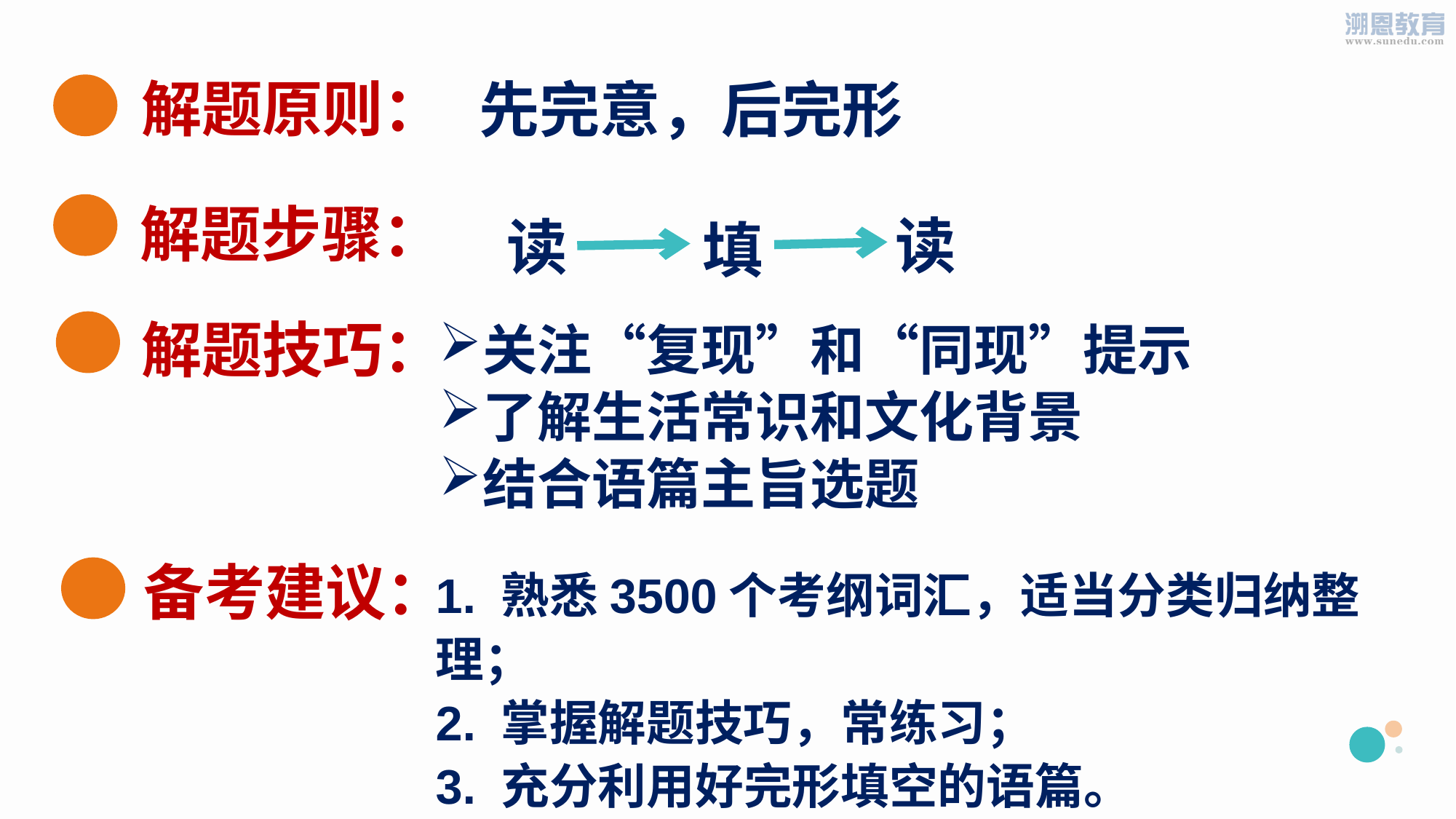

解题原则：
先完意，后完形

解题步骤：

读
读
填
解题技巧：
关注“复现”和“同现”提示
了解生活常识和文化背景
结合语篇主旨选题

备考建议：

1. 熟悉3500个考纲词汇，适当分类归纳整理；
2. 掌握解题技巧，常练习；
3. 充分利用好完形填空的语篇。

PPT模板下载：www.1ppt.com/moban/     行业PPT模板：www.1ppt.com/hangye/
节日PPT模板：www.1ppt.com/jieri/           PPT素材下载：www.1ppt.com/sucai/
PPT背景图片：www.1ppt.com/beijing/      PPT图表下载：www.1ppt.com/tubiao/
优秀PPT下载：www.1ppt.com/xiazai/        PPT教程： www.1ppt.com/powerpoint/
Word教程： www.1ppt.com/word/              Excel教程：www.1ppt.com/excel/
资料下载：www.1ppt.com/ziliao/                PPT课件下载：www.1ppt.com/kejian/
范文下载：www.1ppt.com/fanwen/             试卷下载：www.1ppt.com/shiti/
教案下载：www.1ppt.com/jiaoan/
字体下载：www.1ppt.com/ziti/